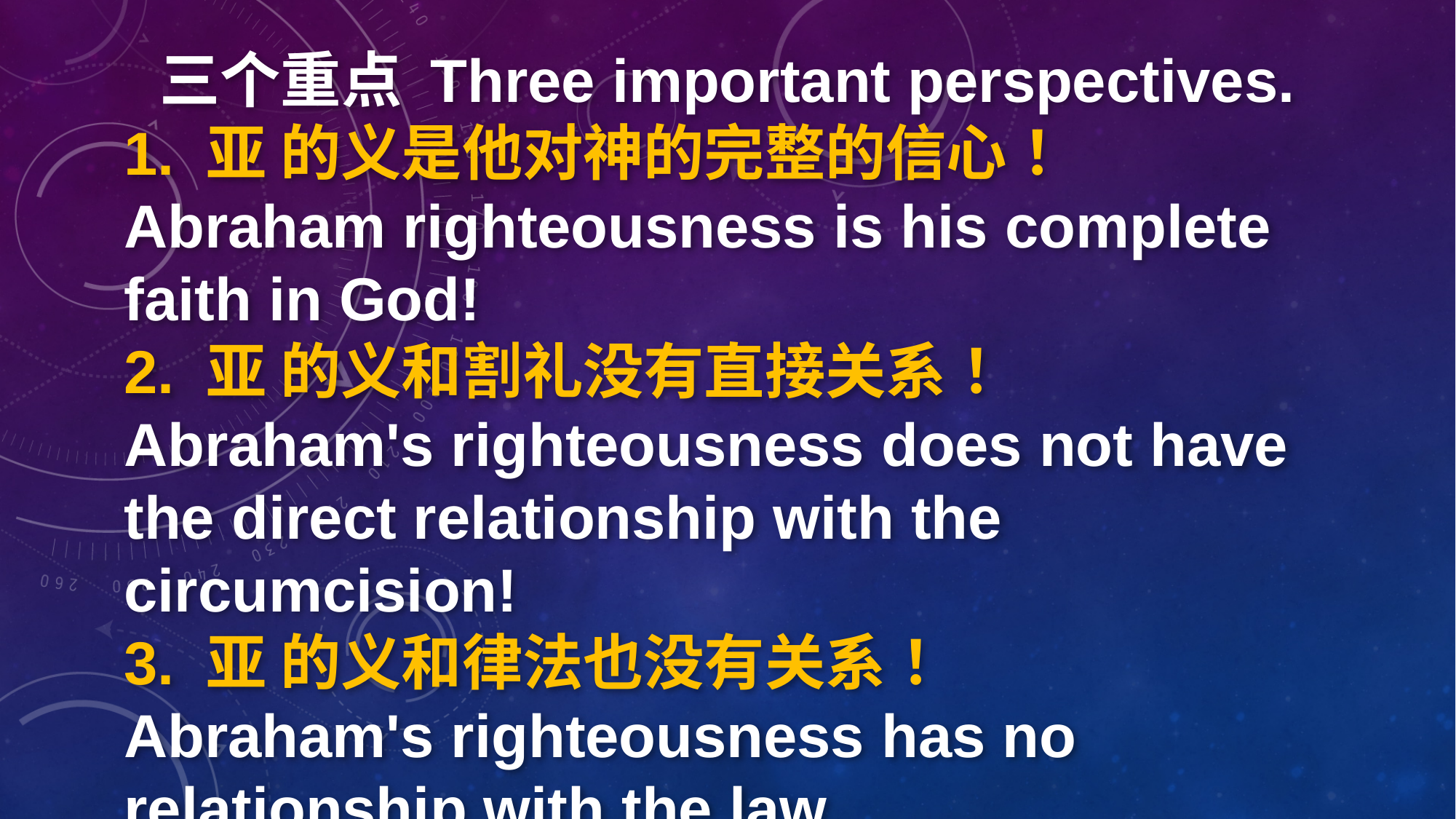

三个重点 Three important perspectives.
1. 亚 的义是他对神的完整的信心！
Abraham righteousness is his complete faith in God!
2. 亚 的义和割礼没有直接关系！
Abraham's righteousness does not have the direct relationship with the circumcision!
3. 亚 的义和律法也没有关系！
Abraham's righteousness has no relationship with the law.